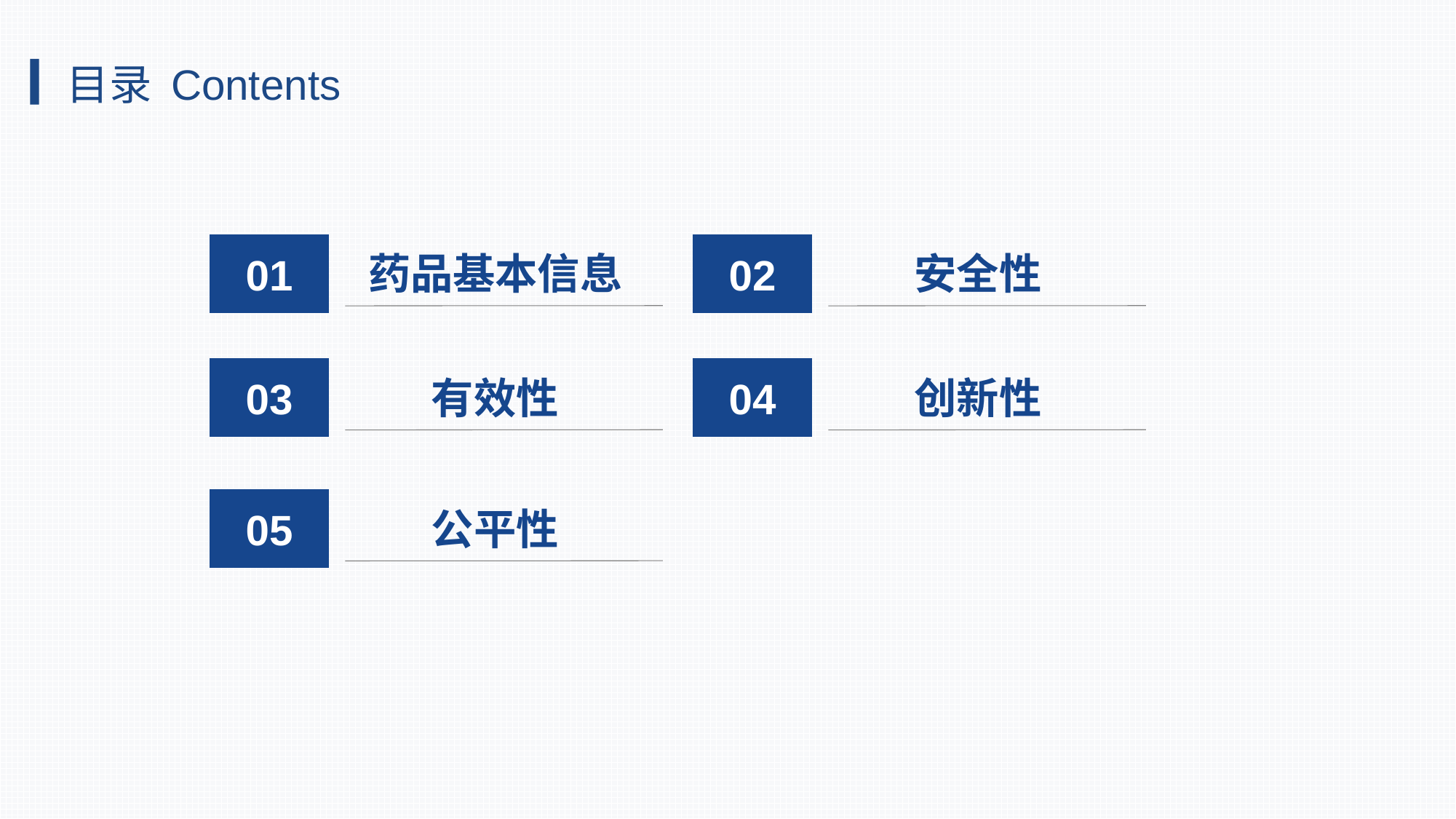

目录 Contents

药品基本信息
01
安全性
02
有效性
03
创新性
04
公平性
05